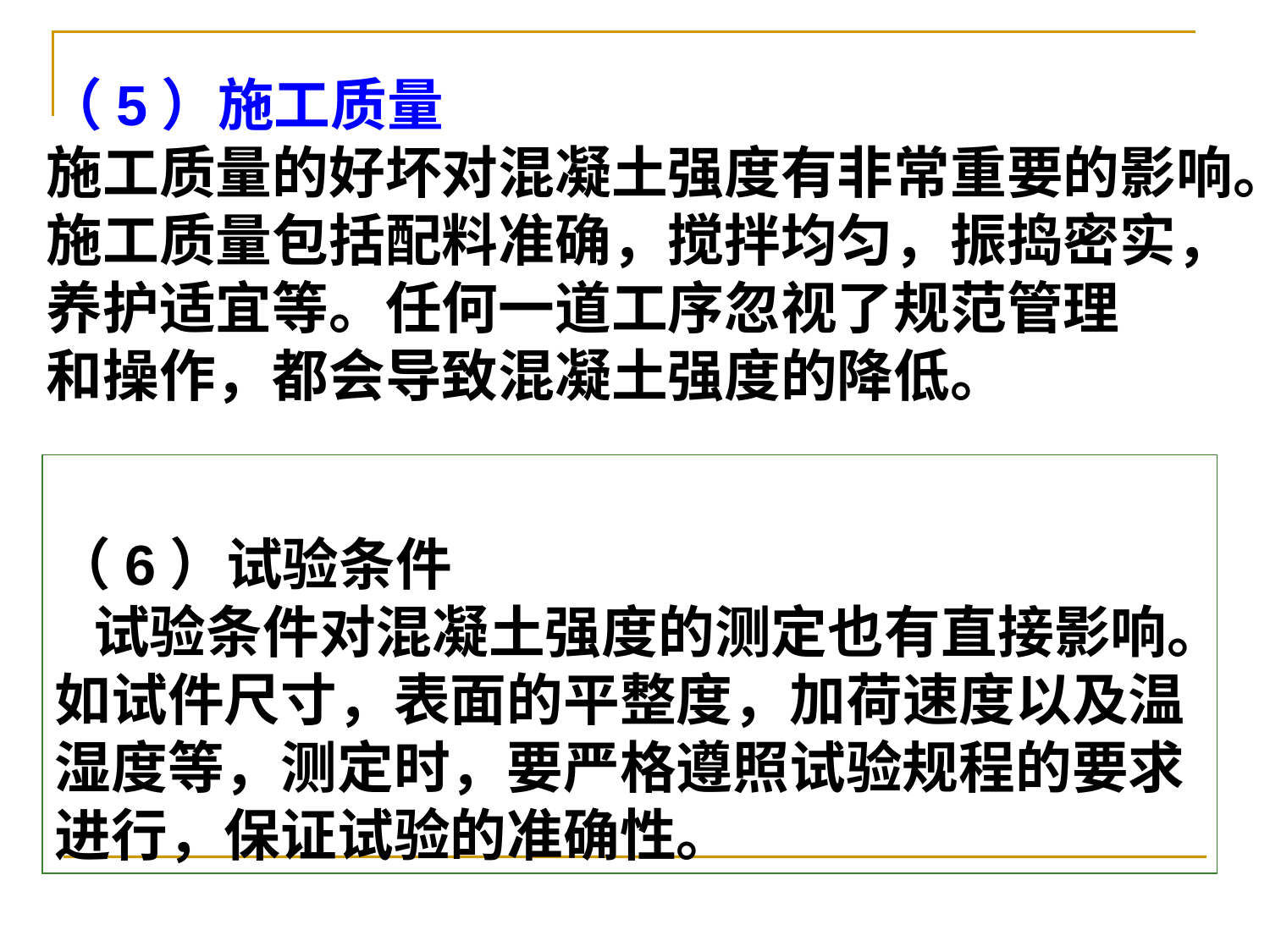

（5）施工质量
施工质量的好坏对混凝土强度有非常重要的影响。
施工质量包括配料准确，搅拌均匀，振捣密实，
养护适宜等。任何一道工序忽视了规范管理
和操作，都会导致混凝土强度的降低。
（6）试验条件
   试验条件对混凝土强度的测定也有直接影响。如试件尺寸，表面的平整度，加荷速度以及温湿度等，测定时，要严格遵照试验规程的要求进行，保证试验的准确性。